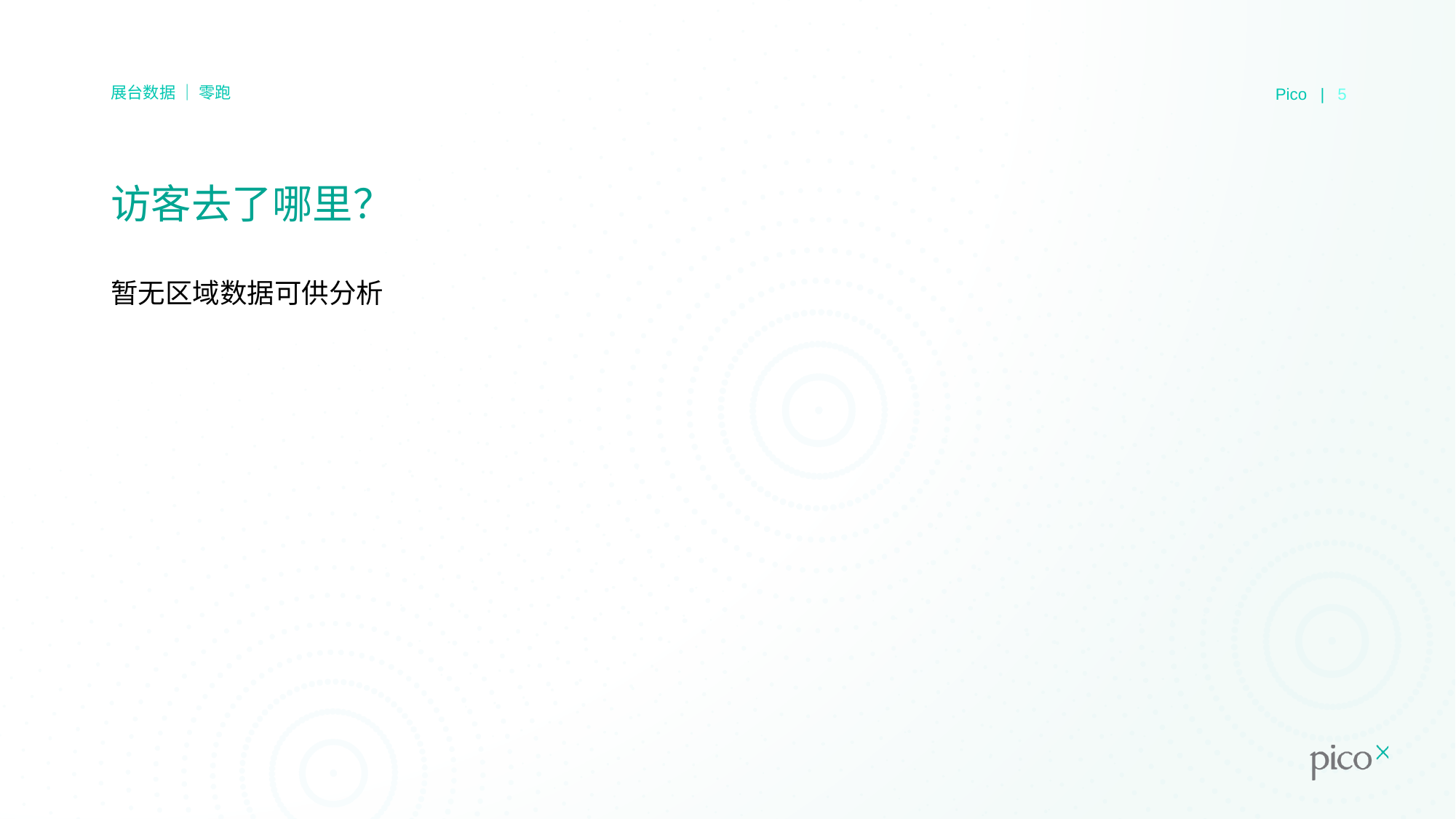

Pico   |
5
展台数据 ｜ 零跑
# 访客去了哪里？
暂无区域数据可供分析